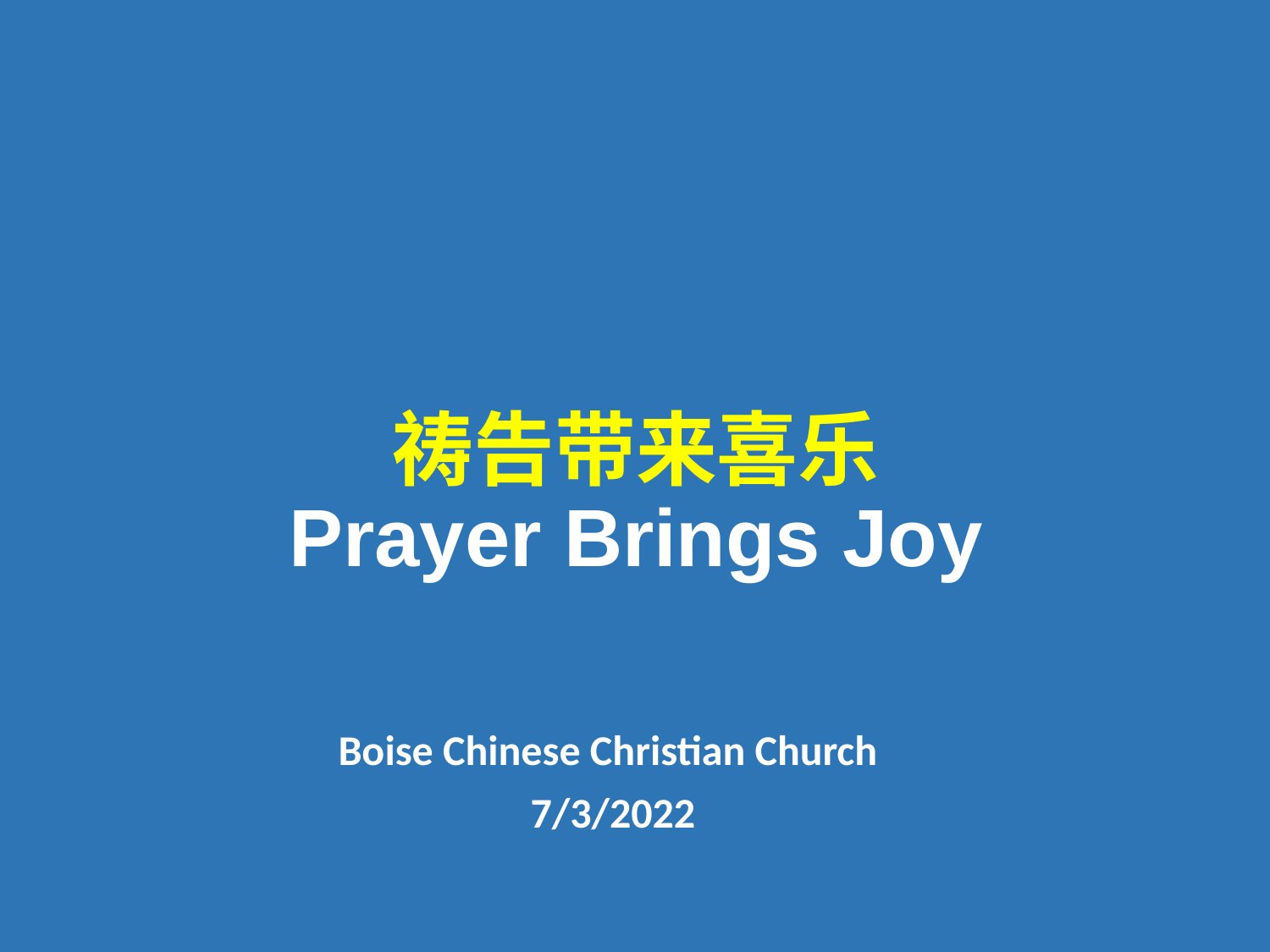

# 祷告带来喜乐 Prayer Brings Joy
Boise Chinese Christian Church
7/3/2022